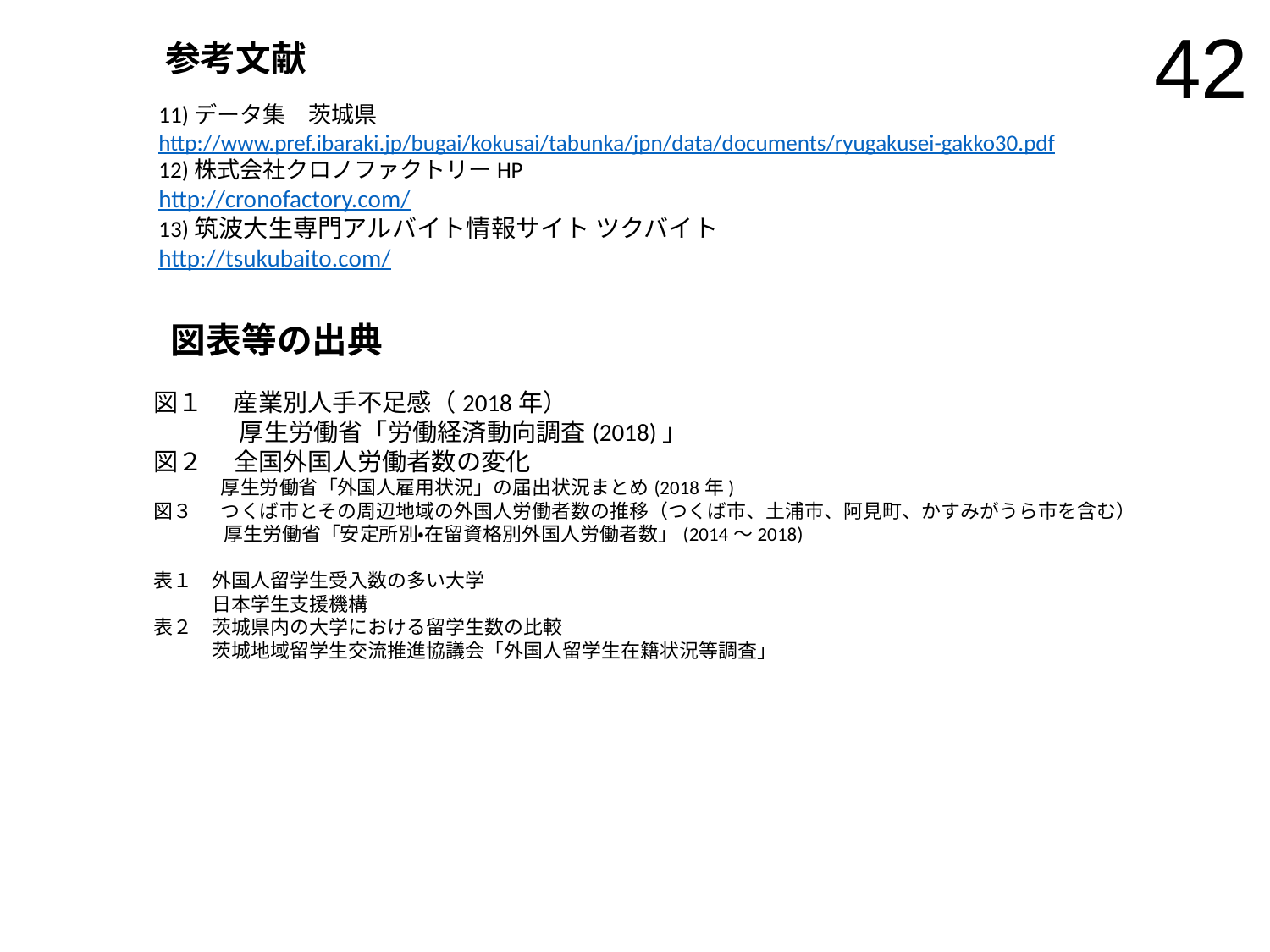

42
参考文献
11)データ集　茨城県
http://www.pref.ibaraki.jp/bugai/kokusai/tabunka/jpn/data/documents/ryugakusei-gakko30.pdf
12)株式会社クロノファクトリーHP
http://cronofactory.com/
13)筑波大生専門アルバイト情報サイト ツクバイト
http://tsukubaito.com/

図表等の出典
図１　 産業別人手不足感（2018年）
          　厚生労働省「労働経済動向調査(2018)」
図２　 全国外国人労働者数の変化
　　  　厚生労働省「外国人雇用状況」の届出状況まとめ(2018年)
図３  　つくば市とその周辺地域の外国人労働者数の推移（つくば市、土浦市、阿見町、かすみがうら市を含む）
　　       厚生労働省「安定所別・在留資格別外国人労働者数」(2014～2018)

表１　外国人留学生受入数の多い大学
　　　日本学生支援機構
表２　茨城県内の大学における留学生数の比較
　　　茨城地域留学生交流推進協議会「外国人留学生在籍状況等調査」